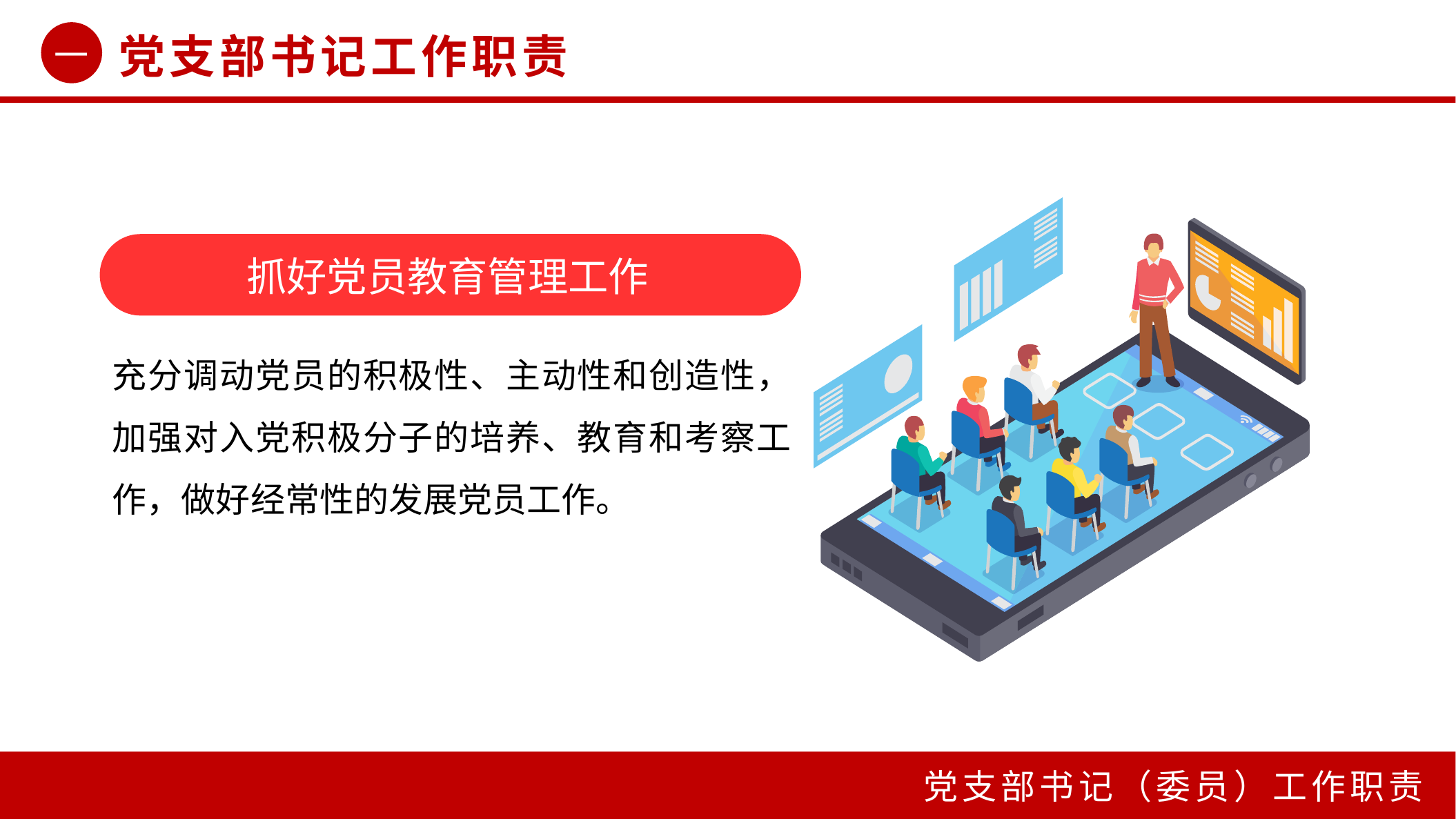

一
党支部书记工作职责

抓好党员教育管理工作
充分调动党员的积极性、主动性和创造性，加强对入党积极分子的培养、教育和考察工作，做好经常性的发展党员工作。

党支部书记（委员）工作职责